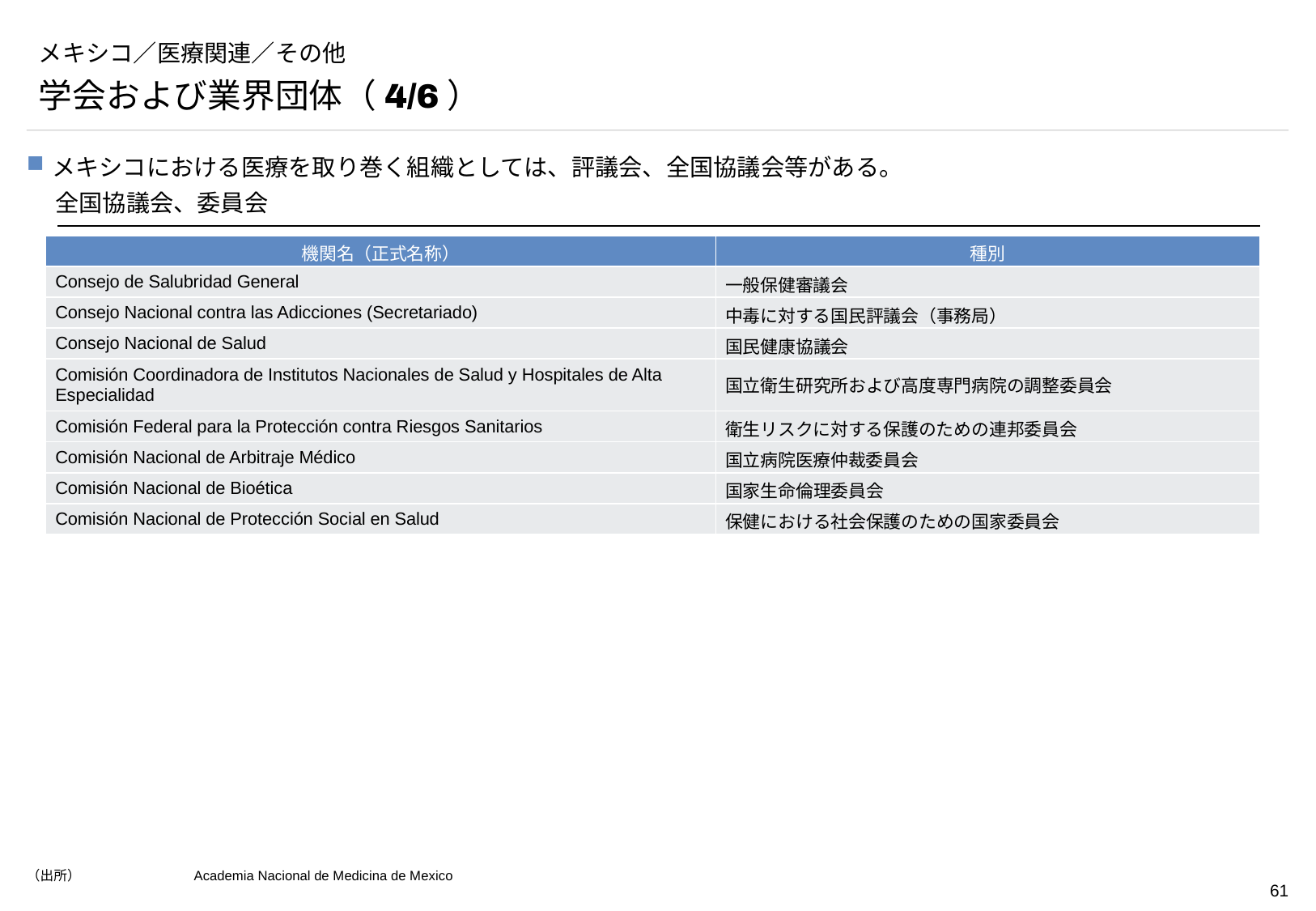

# メキシコ／医療関連／その他
学会および業界団体（4/6）
メキシコにおける医療を取り巻く組織としては、評議会、全国協議会等がある。
全国協議会、委員会
| 機関名（正式名称） | 種別 |
| --- | --- |
| Consejo de Salubridad General | 一般保健審議会 |
| Consejo Nacional contra las Adicciones (Secretariado) | 中毒に対する国民評議会（事務局） |
| Consejo Nacional de Salud | 国民健康協議会 |
| Comisión Coordinadora de Institutos Nacionales de Salud y Hospitales de Alta Especialidad | 国立衛生研究所および高度専門病院の調整委員会 |
| Comisión Federal para la Protección contra Riesgos Sanitarios | 衛生リスクに対する保護のための連邦委員会 |
| Comisión Nacional de Arbitraje Médico | 国立病院医療仲裁委員会 |
| Comisión Nacional de Bioética | 国家生命倫理委員会 |
| Comisión Nacional de Protección Social en Salud | 保健における社会保護のための国家委員会 |
（出所）	Academia Nacional de Medicina de Mexico